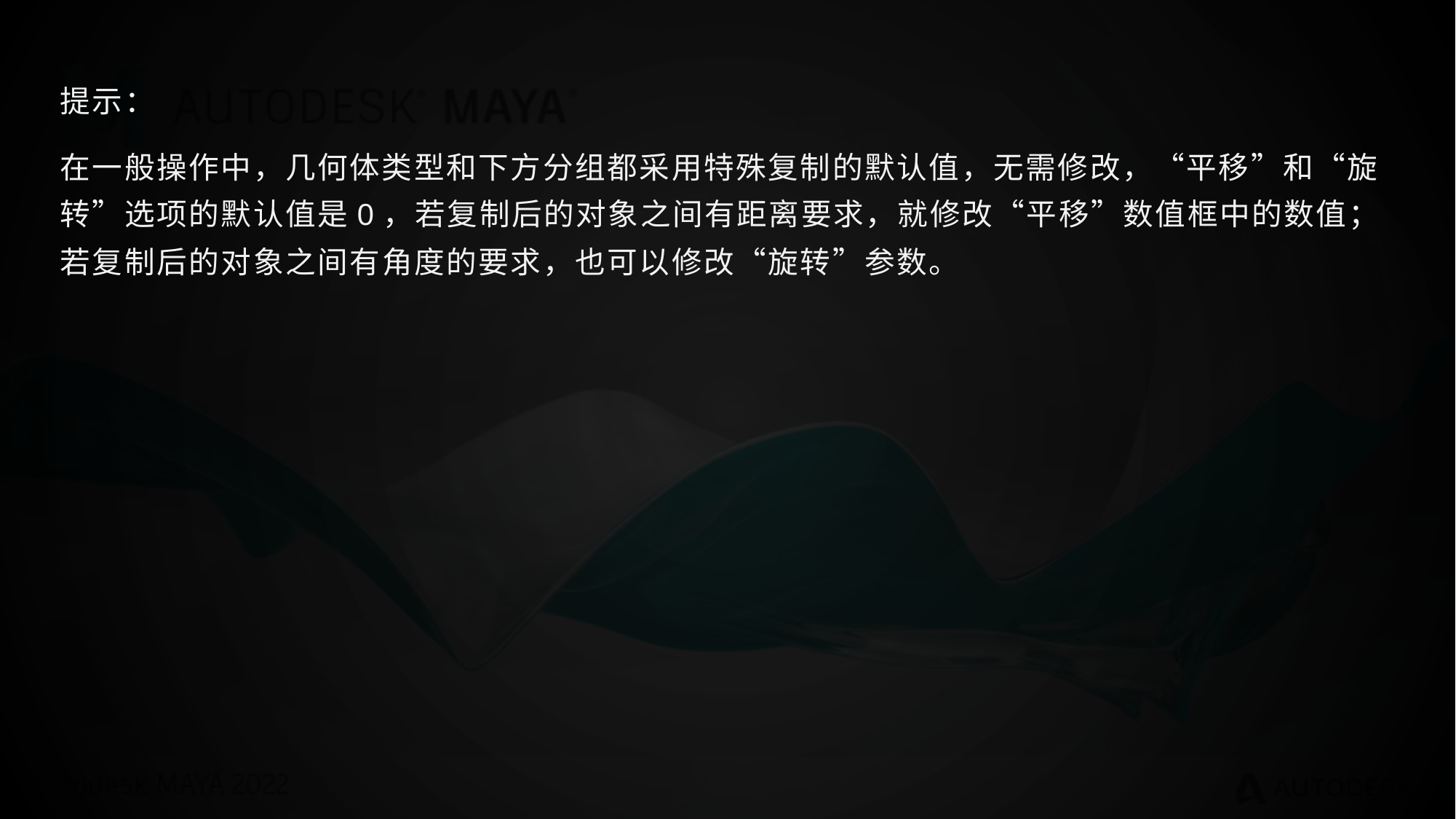

提示：
在一般操作中，几何体类型和下方分组都采用特殊复制的默认值，无需修改，“平移”和“旋转”选项的默认值是0，若复制后的对象之间有距离要求，就修改“平移”数值框中的数值；若复制后的对象之间有角度的要求，也可以修改“旋转”参数。